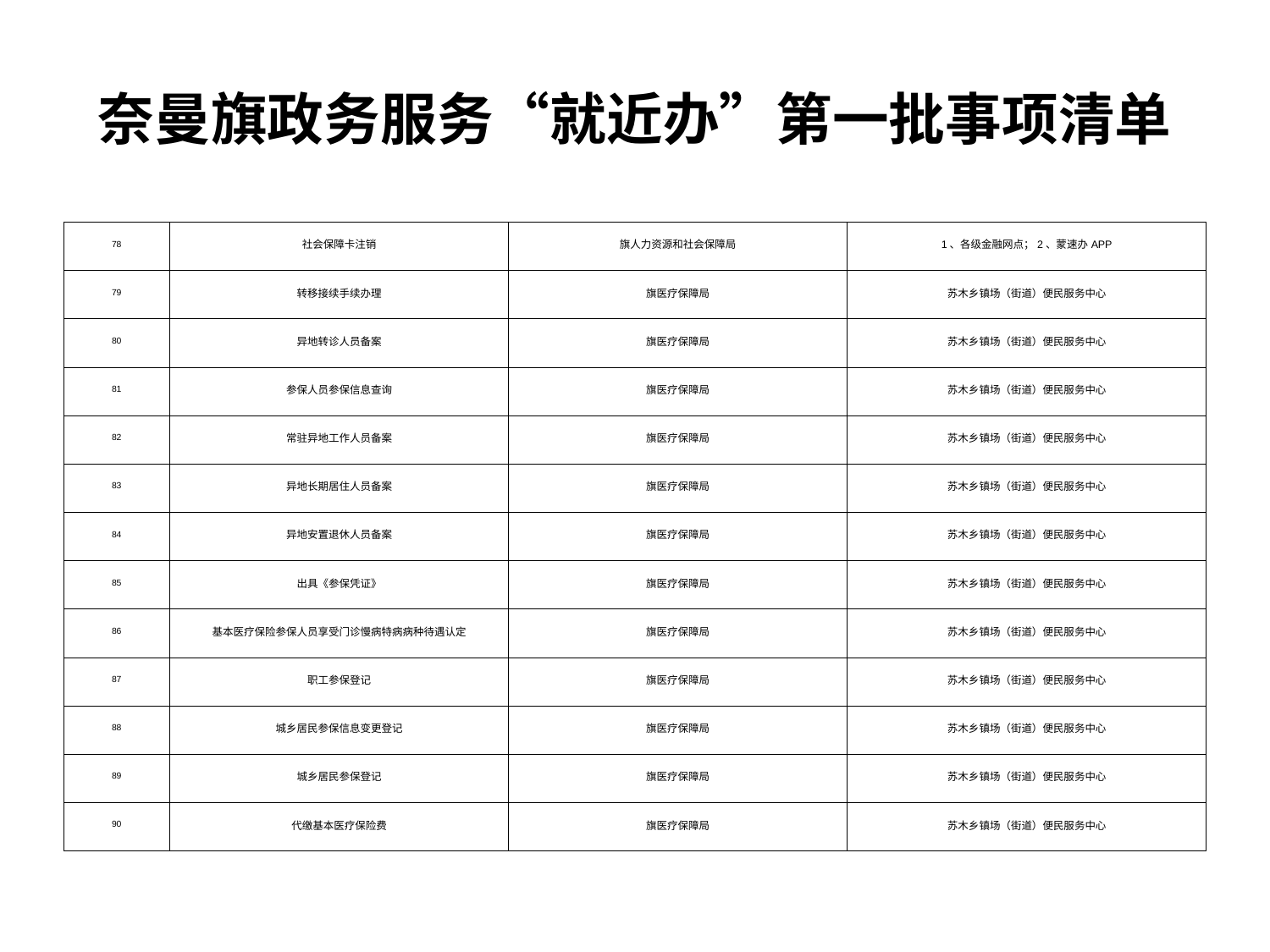

# 奈曼旗政务服务“就近办”第一批事项清单
| 78 | 社会保障卡注销 | 旗人力资源和社会保障局 | 1、各级金融网点；2、蒙速办APP |
| --- | --- | --- | --- |
| 79 | 转移接续手续办理 | 旗医疗保障局 | 苏木乡镇场（街道）便民服务中心 |
| 80 | 异地转诊人员备案 | 旗医疗保障局 | 苏木乡镇场（街道）便民服务中心 |
| 81 | 参保人员参保信息查询 | 旗医疗保障局 | 苏木乡镇场（街道）便民服务中心 |
| 82 | 常驻异地工作人员备案 | 旗医疗保障局 | 苏木乡镇场（街道）便民服务中心 |
| 83 | 异地长期居住人员备案 | 旗医疗保障局 | 苏木乡镇场（街道）便民服务中心 |
| 84 | 异地安置退休人员备案 | 旗医疗保障局 | 苏木乡镇场（街道）便民服务中心 |
| 85 | 出具《参保凭证》 | 旗医疗保障局 | 苏木乡镇场（街道）便民服务中心 |
| 86 | 基本医疗保险参保人员享受门诊慢病特病病种待遇认定 | 旗医疗保障局 | 苏木乡镇场（街道）便民服务中心 |
| 87 | 职工参保登记 | 旗医疗保障局 | 苏木乡镇场（街道）便民服务中心 |
| 88 | 城乡居民参保信息变更登记 | 旗医疗保障局 | 苏木乡镇场（街道）便民服务中心 |
| 89 | 城乡居民参保登记 | 旗医疗保障局 | 苏木乡镇场（街道）便民服务中心 |
| 90 | 代缴基本医疗保险费 | 旗医疗保障局 | 苏木乡镇场（街道）便民服务中心 |